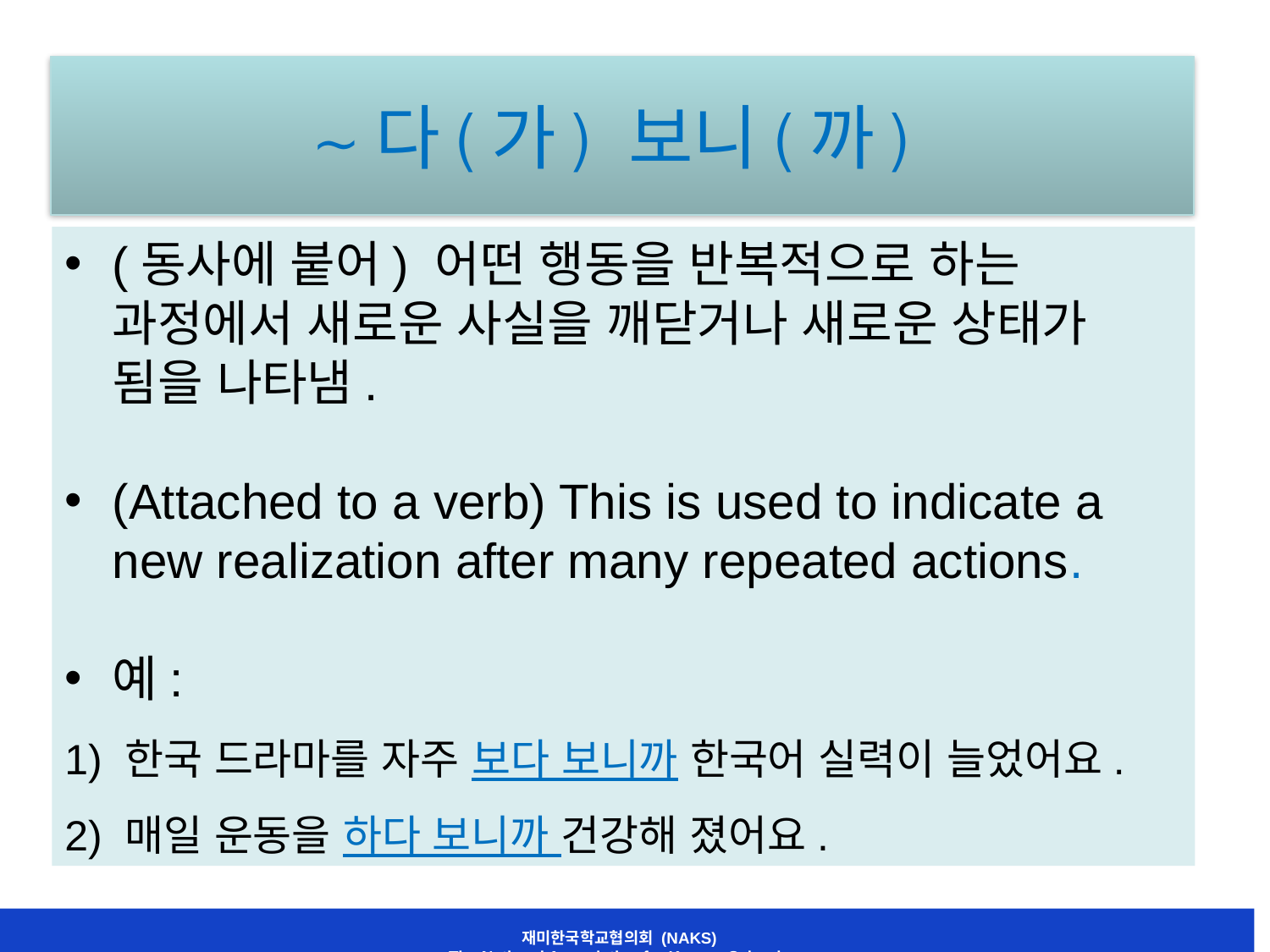

# ~다(가) 보니(까)
(동사에 붙어) 어떤 행동을 반복적으로 하는 과정에서 새로운 사실을 깨닫거나 새로운 상태가 됨을 나타냄.

(Attached to a verb) This is used to indicate a new realization after many repeated actions.

예:
1) 한국 드라마를 자주 보다 보니까 한국어 실력이 늘었어요.
2) 매일 운동을 하다 보니까 건강해 졌어요.

재미한국학교협의회 (NAKS)
The National Association for Korean Schools